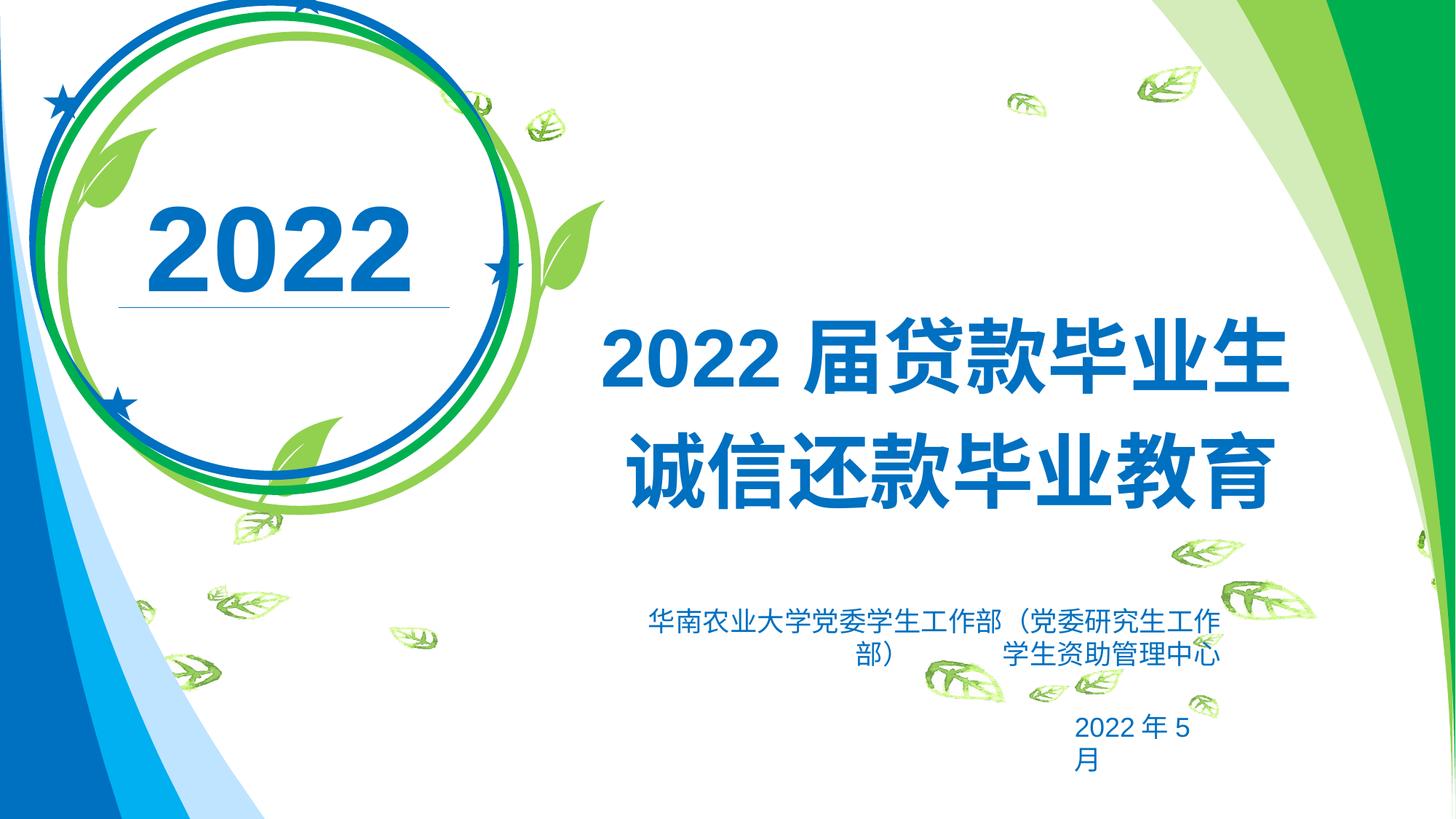

延时符

2022
2022届贷款毕业生
诚信还款毕业教育
华南农业大学党委学生工作部（党委研究生工作部）               学生资助管理中心
2022年5月